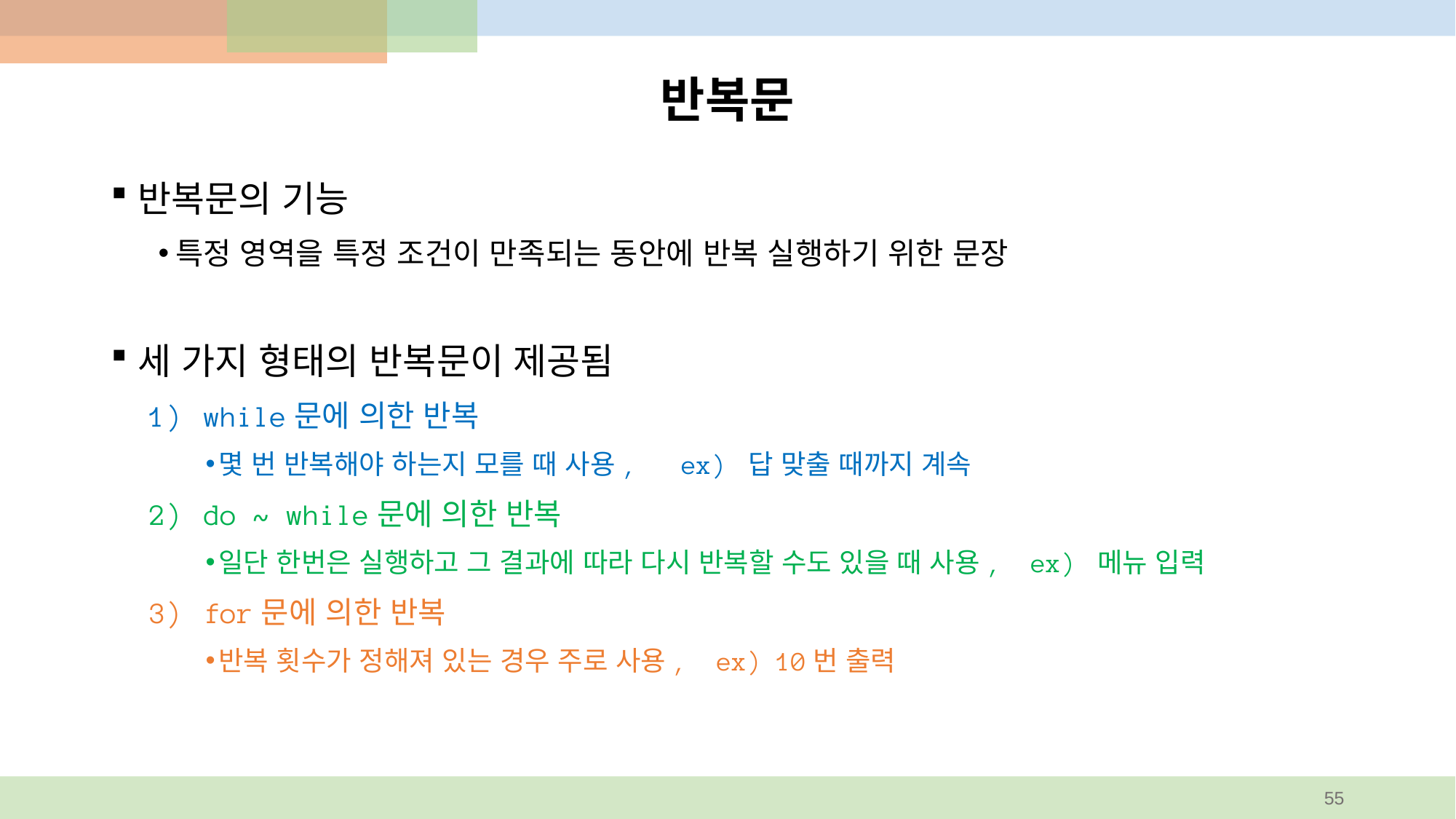

# 반복문
반복문의 기능
특정 영역을 특정 조건이 만족되는 동안에 반복 실행하기 위한 문장
세 가지 형태의 반복문이 제공됨
while문에 의한 반복
몇 번 반복해야 하는지 모를 때 사용,   ex) 답 맞출 때까지 계속
do ~ while문에 의한 반복
일단 한번은 실행하고 그 결과에 따라 다시 반복할 수도 있을 때 사용,  ex) 메뉴 입력
for문에 의한 반복
반복 횟수가 정해져 있는 경우 주로 사용,  ex) 10번 출력
55